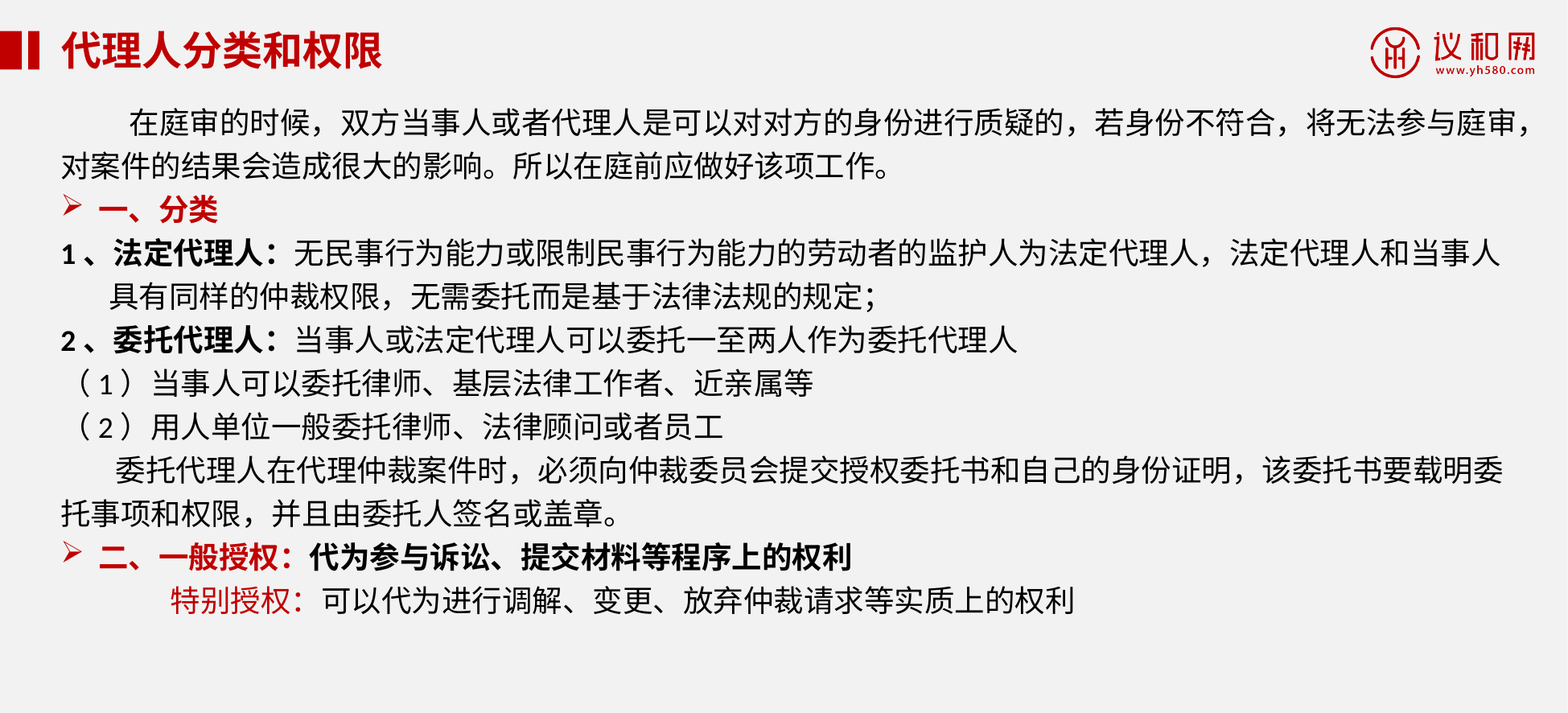

代理人分类和权限

         在庭审的时候，双方当事人或者代理人是可以对对方的身份进行质疑的，若身份不符合，将无法参与庭审，对案件的结果会造成很大的影响。所以在庭前应做好该项工作。
一、分类
1、法定代理人：无民事行为能力或限制民事行为能力的劳动者的监护人为法定代理人，法定代理人和当事人
      具有同样的仲裁权限，无需委托而是基于法律法规的规定；
2、委托代理人：当事人或法定代理人可以委托一至两人作为委托代理人
（1）当事人可以委托律师、基层法律工作者、近亲属等
（2）用人单位一般委托律师、法律顾问或者员工
       委托代理人在代理仲裁案件时，必须向仲裁委员会提交授权委托书和自己的身份证明，该委托书要载明委托事项和权限，并且由委托人签名或盖章。
二、一般授权：代为参与诉讼、提交材料等程序上的权利
               特别授权：可以代为进行调解、变更、放弃仲裁请求等实质上的权利